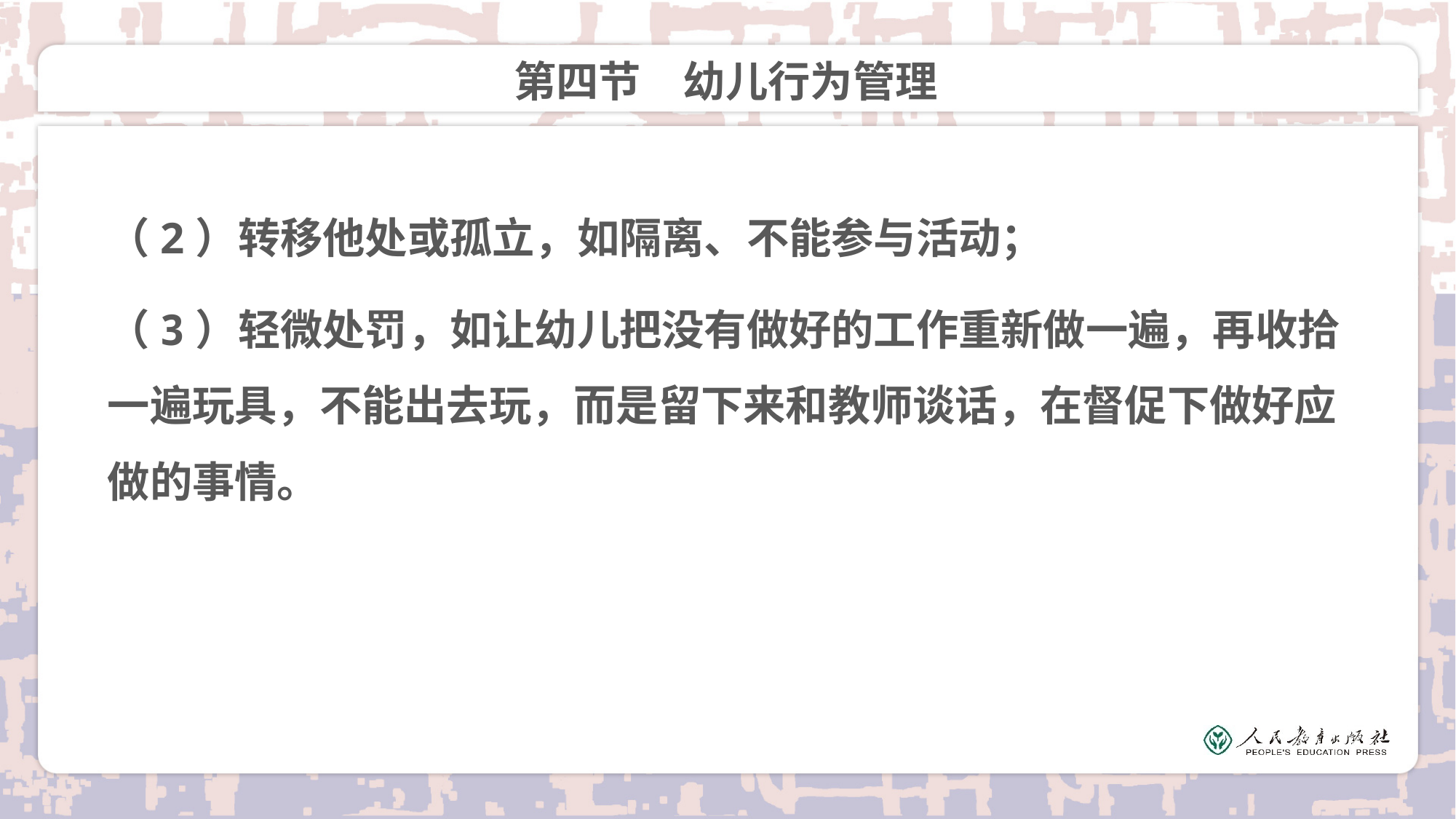

# 第四节　幼儿行为管理
（2）转移他处或孤立，如隔离、不能参与活动；
（3）轻微处罚，如让幼儿把没有做好的工作重新做一遍，再收拾一遍玩具，不能出去玩，而是留下来和教师谈话，在督促下做好应做的事情。